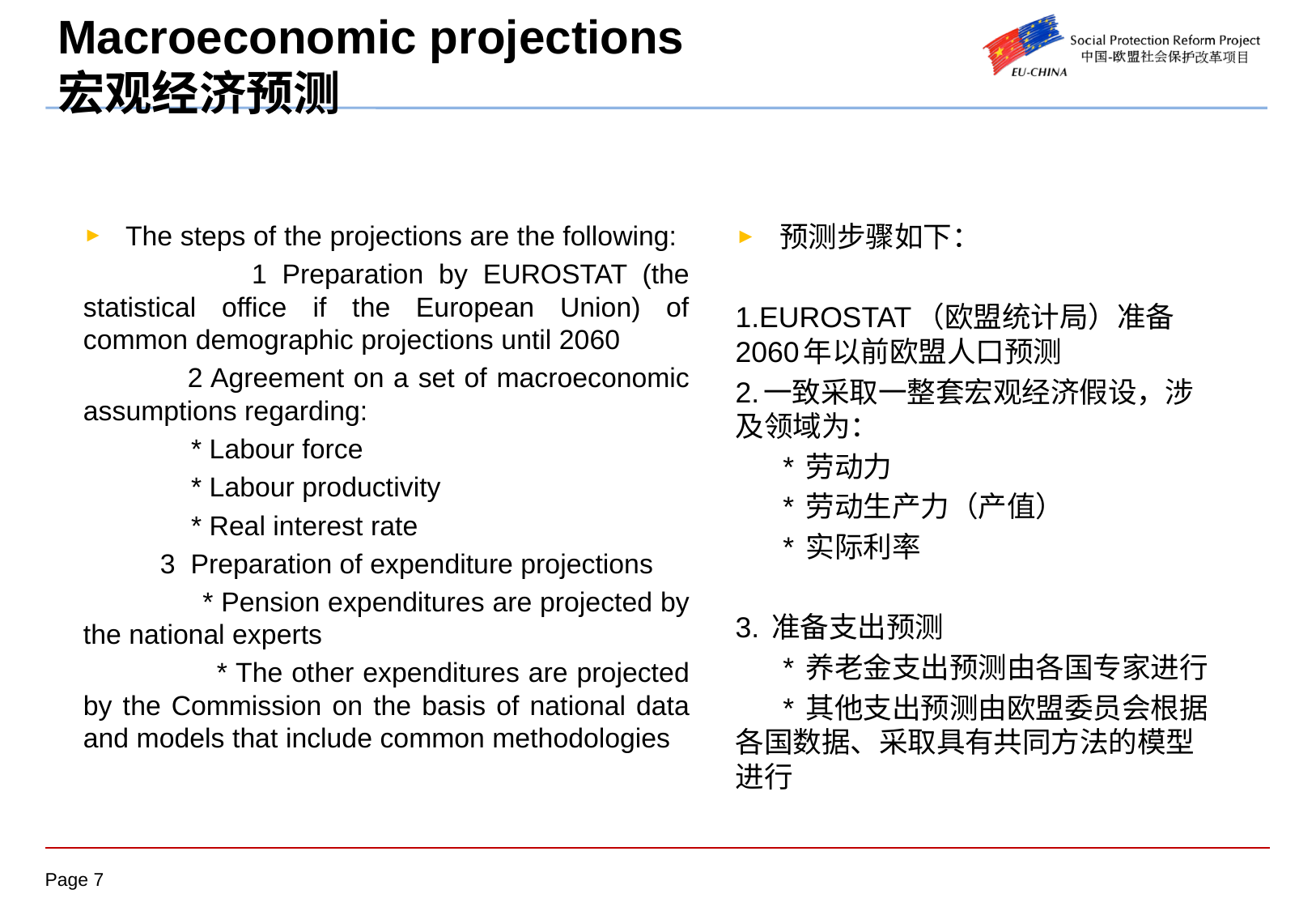

# Macroeconomic projections 宏观经济预测
The steps of the projections are the following:
           1 Preparation by EUROSTAT (the statistical office if the European Union) of common demographic projections until 2060
           2 Agreement on a set of macroeconomic assumptions regarding:
              * Labour force
              * Labour productivity
              * Real interest rate
          3  Preparation of expenditure projections
               * Pension expenditures are projected by the national experts
               * The other expenditures are projected by the Commission on the basis of national data and models that include common methodologies
预测步骤如下：

1.EUROSTAT（欧盟统计局）准备2060年以前欧盟人口预测
2.一致采取一整套宏观经济假设，涉及领域为：
      * 劳动力
      * 劳动生产力（产值）
      * 实际利率

3. 准备支出预测
      * 养老金支出预测由各国专家进行
      * 其他支出预测由欧盟委员会根据各国数据、采取具有共同方法的模型进行